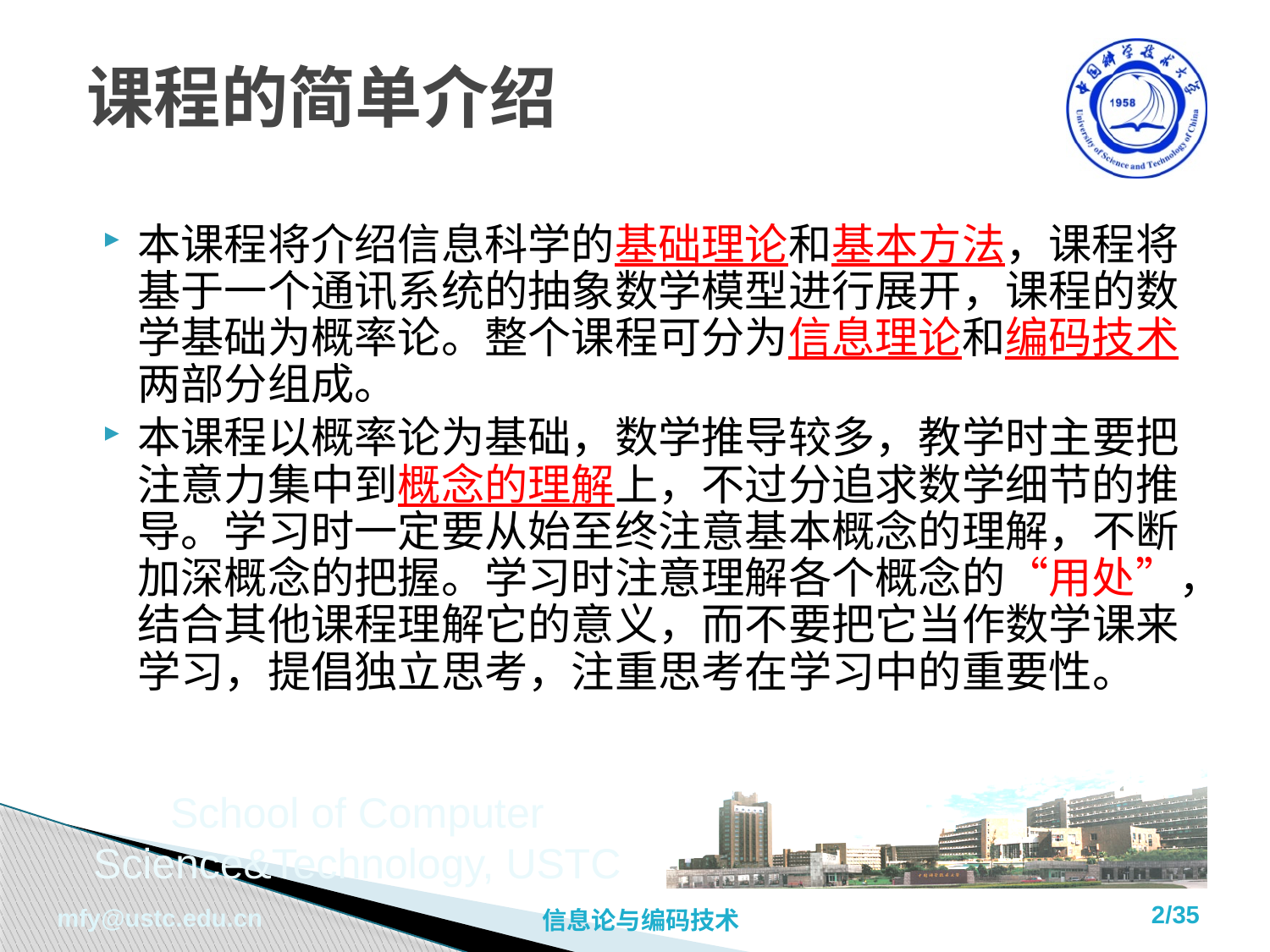

# 课程的简单介绍
本课程将介绍信息科学的基础理论和基本方法，课程将基于一个通讯系统的抽象数学模型进行展开，课程的数学基础为概率论。整个课程可分为信息理论和编码技术两部分组成。
本课程以概率论为基础，数学推导较多，教学时主要把注意力集中到概念的理解上，不过分追求数学细节的推导。学习时一定要从始至终注意基本概念的理解，不断加深概念的把握。学习时注意理解各个概念的“用处”，结合其他课程理解它的意义，而不要把它当作数学课来学习，提倡独立思考，注重思考在学习中的重要性。